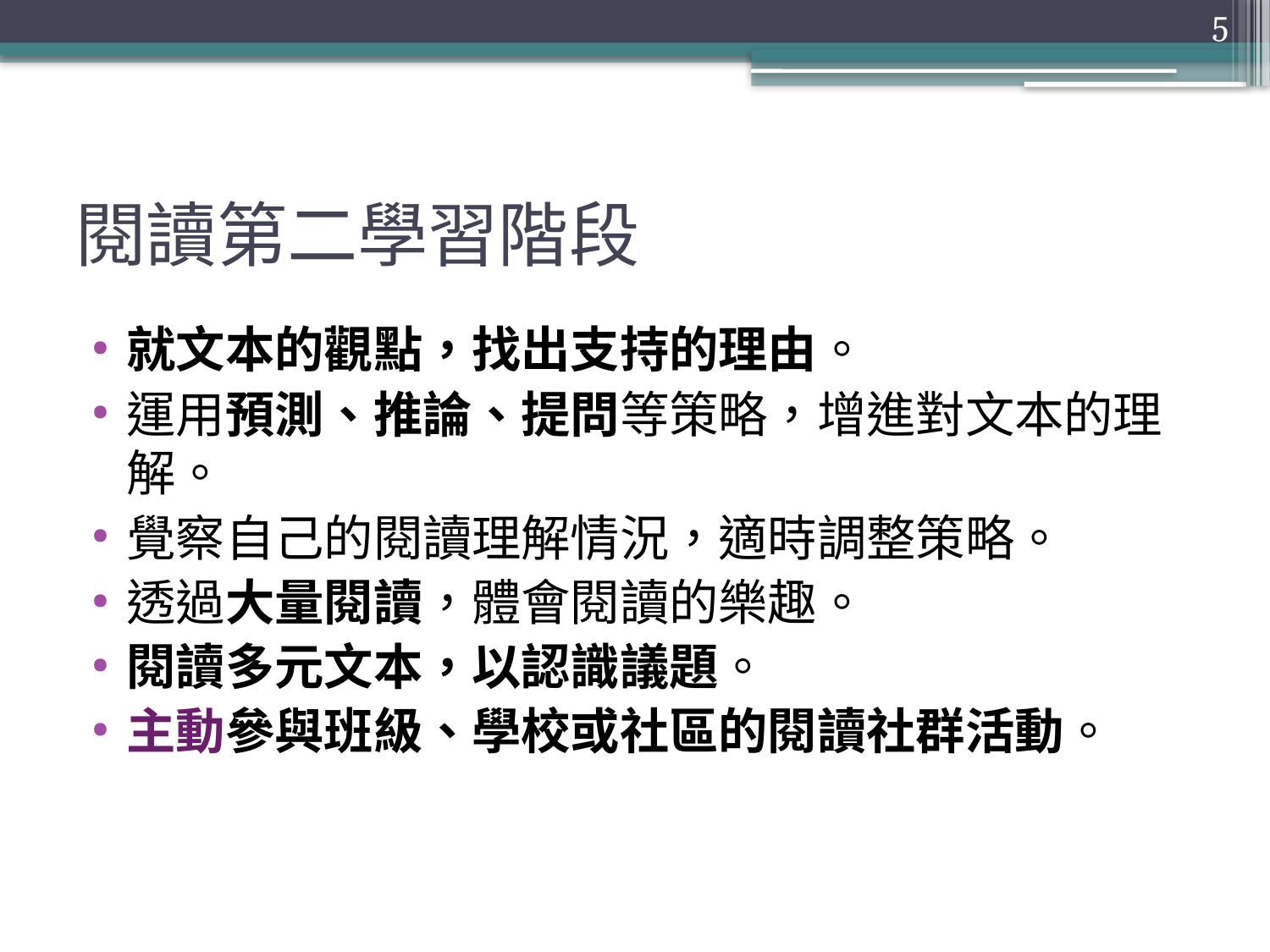

5

# 閱讀第二學習階段
就文本的觀點，找出支持的理由。
運用預測、推論、提問等策略，增進對文本的理解。
覺察自己的閱讀理解情況，適時調整策略。
透過大量閱讀，體會閱讀的樂趣。
閱讀多元文本，以認識議題。
主動參與班級、學校或社區的閱讀社群活動。